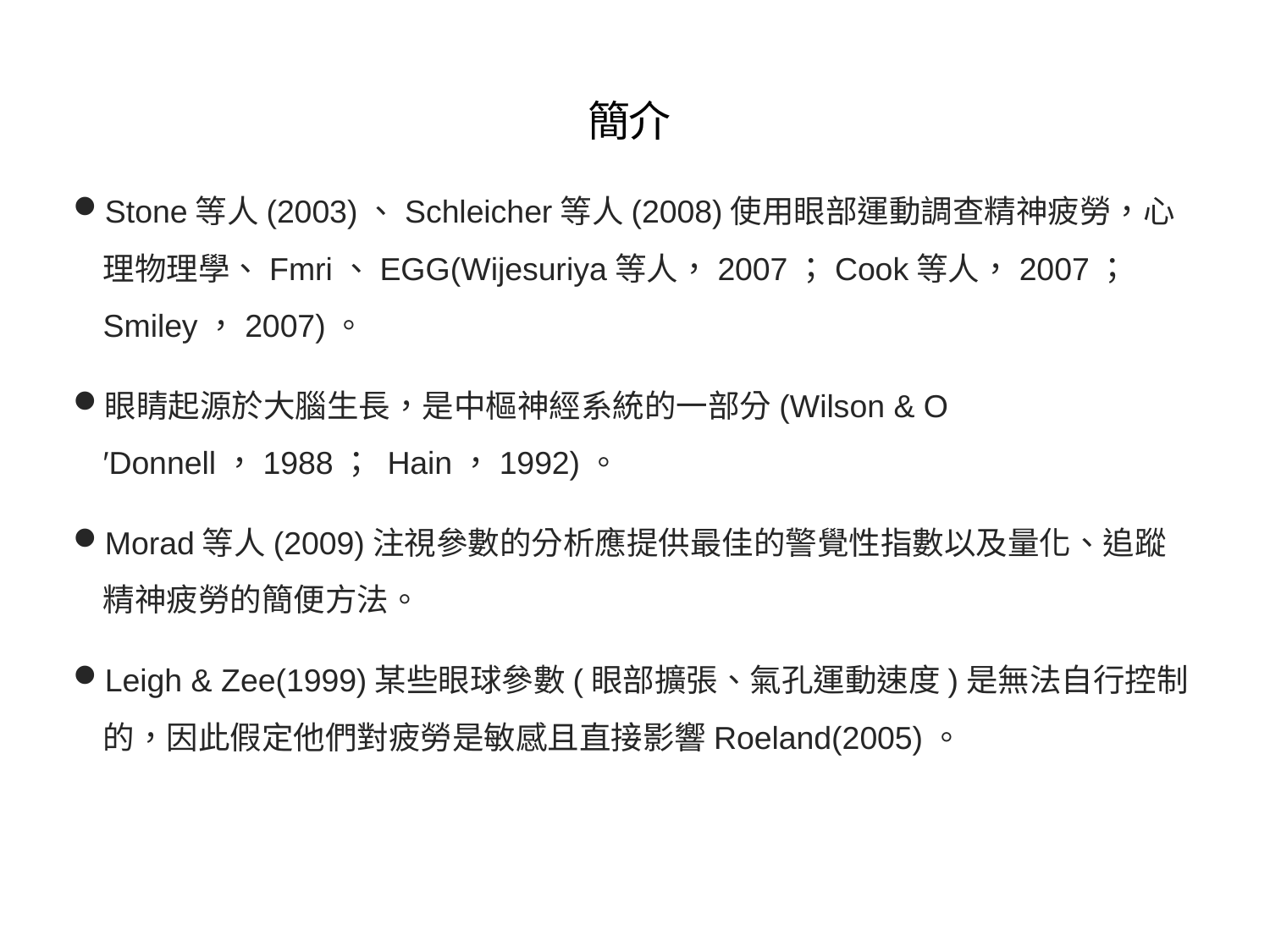

# 簡介
Stone等人(2003)、Schleicher等人(2008)使用眼部運動調查精神疲勞，心理物理學、Fmri、EGG(Wijesuriya等人，2007；Cook等人，2007；Smiley，2007)。
眼睛起源於大腦生長，是中樞神經系統的一部分(Wilson & O′Donnell，1988； Hain，1992)。
Morad等人(2009)注視參數的分析應提供最佳的警覺性指數以及量化、追蹤精神疲勞的簡便方法。
Leigh & Zee(1999)某些眼球參數(眼部擴張、氣孔運動速度)是無法自行控制的，因此假定他們對疲勞是敏感且直接影響Roeland(2005)。